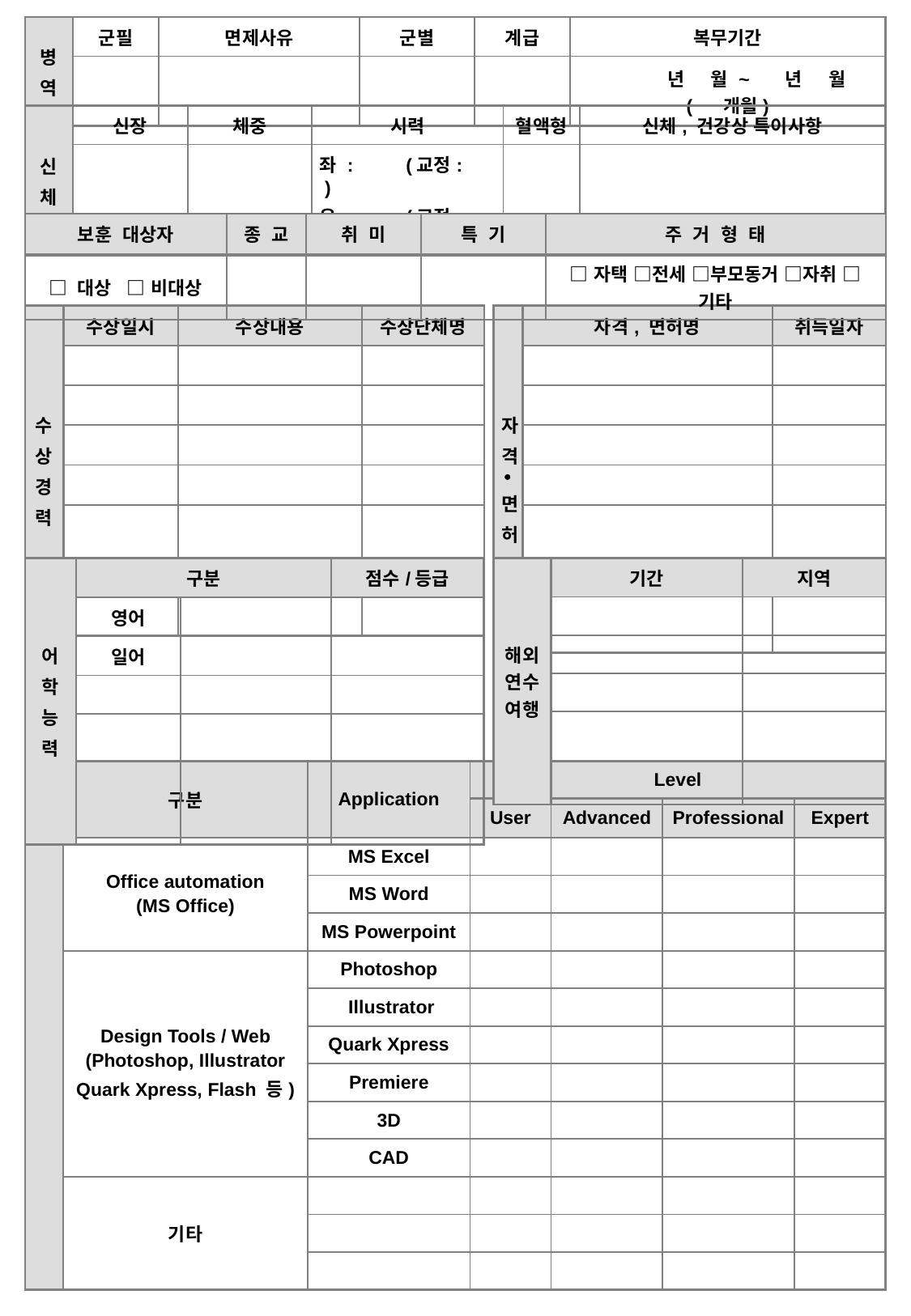

| 병 역 | 군필 | 면제사유 | 군별 | 계급 | 복무기간 |
| --- | --- | --- | --- | --- | --- |
|  |  |  |  |  | 년 월 ~ 년 월 ( 개월) |
| 신 체 | 신장 | 체중 | 시력 | 혈액형 | 신체, 건강상 특이사항 |
| --- | --- | --- | --- | --- | --- |
|  |  |  | 좌 : (교정: ) 우 : (교정: ) |  |  |
| 보훈 대상자 | 종 교 | 취 미 | 특 기 | 주 거 형 태 |
| --- | --- | --- | --- | --- |
| □ 대상 □ 비대상 |  |  |  | □자택 □전세 □부모동거 □자취 □기타 |
| 수 상 경 력 | 수상일시 | 수상내용 | 수상단체명 |
| --- | --- | --- | --- |
|  |  |  |  |
|  |  |  |  |
|  |  |  |  |
|  |  |  |  |
|  |  |  |  |
| 자 격 • 면 허 | 자격, 면허명 | 취득일자 |
| --- | --- | --- |
|  |  |  |
|  |  |  |
|  |  |  |
|  |  |  |
|  |  |  |
| 해외연수여행 | 기간 | 지역 |
| --- | --- | --- |
|  |  |  |
|  |  |  |
|  |  |  |
|  |  |  |
| 어 학 능 력 | 구분 |  | 점수/등급 |
| --- | --- | --- | --- |
|  | 영어 |  |  |
|  | 일어 |  |  |
|  |  |  |  |
|  |  |  |  |
|  | 구분 | Application | Level |  |  |  |
| --- | --- | --- | --- | --- | --- | --- |
|  |  |  | User | Advanced | Professional | Expert |
|  | Office automation (MS Office) | MS Excel |  |  |  |  |
|  |  | MS Word |  |  |  |  |
|  |  | MS Powerpoint |  |  |  |  |
|  | Design Tools / Web (Photoshop, Illustrator Quark Xpress, Flash 등) | Photoshop |  |  |  |  |
|  |  | Illustrator |  |  |  |  |
|  |  | Quark Xpress |  |  |  |  |
|  |  | Premiere |  |  |  |  |
|  |  | 3D |  |  |  |  |
|  |  | CAD |  |  |  |  |
|  | 기타 |  |  |  |  |  |
|  |  |  |  |  |  |  |
|  |  |  |  |  |  |  |